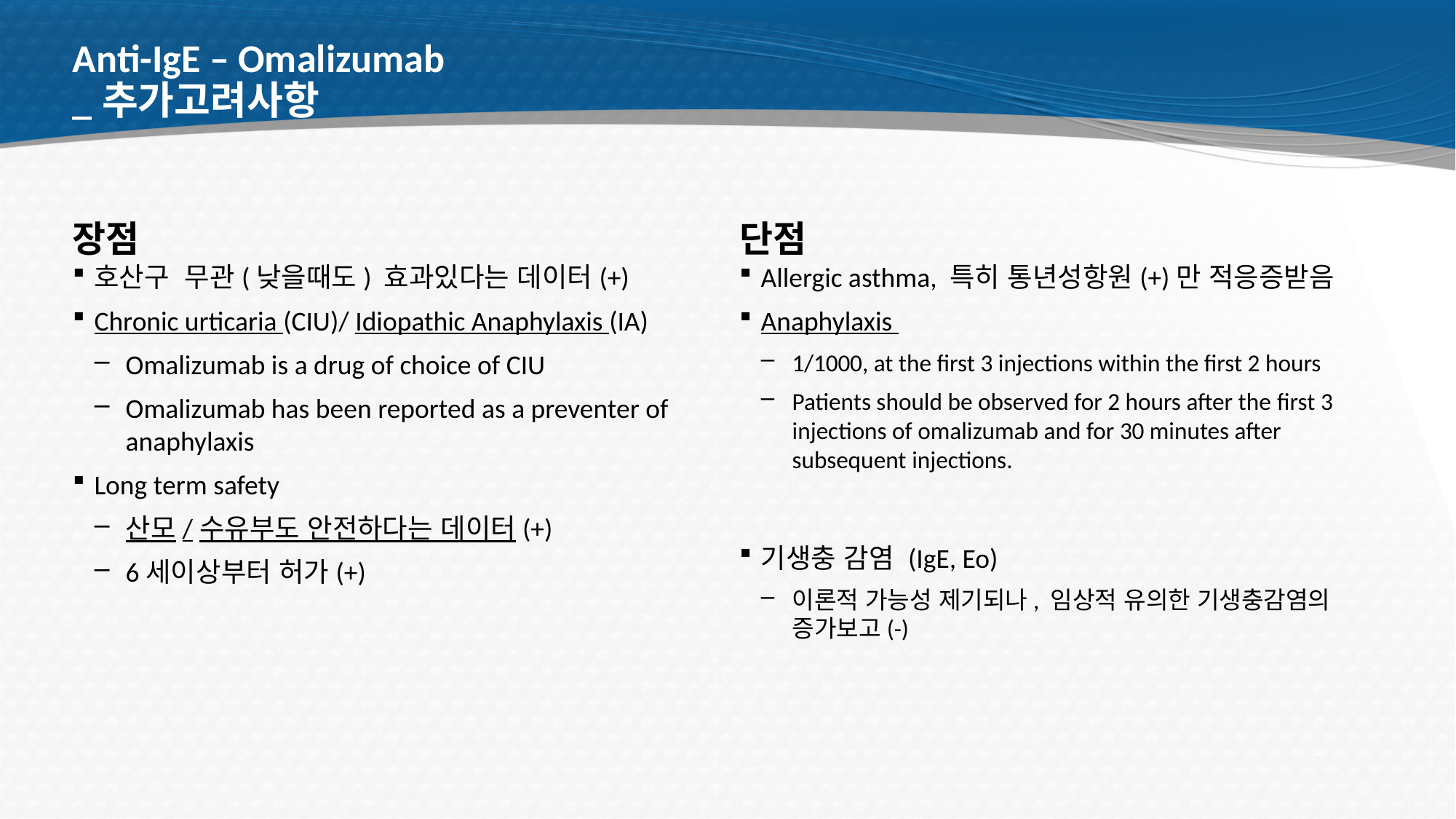

# Anti-IgE – Omalizumab _추가고려사항
장점
단점
호산구  무관(낮을때도) 효과있다는 데이터(+)
Chronic urticaria (CIU)/ Idiopathic Anaphylaxis (IA)
Omalizumab is a drug of choice of CIU
Omalizumab has been reported as a preventer of anaphylaxis
Long term safety
산모/수유부도 안전하다는 데이터(+)
6세이상부터 허가(+)
Allergic asthma, 특히 통년성항원(+)만 적응증받음
Anaphylaxis
1/1000, at the first 3 injections within the first 2 hours
Patients should be observed for 2 hours after the ﬁrst 3 injections of omalizumab and for 30 minutes after subsequent injections.

기생충 감염 (IgE, Eo)
이론적 가능성 제기되나, 임상적 유의한 기생충감염의 증가보고(-)